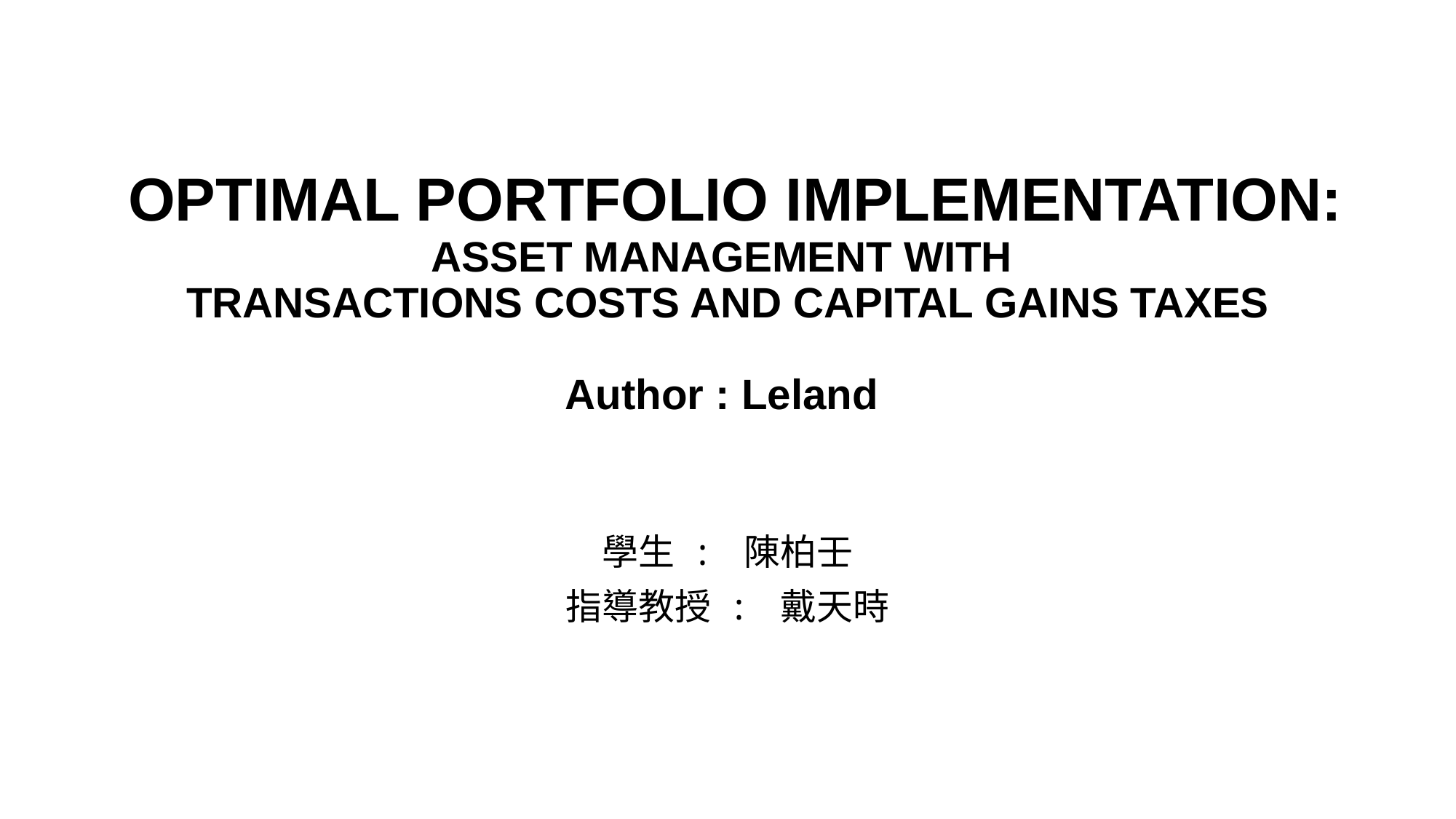

# OPTIMAL PORTFOLIO IMPLEMENTATION: ASSET MANAGEMENT WITH TRANSACTIONS COSTS AND CAPITAL GAINS TAXES Author : Leland
學生 : 陳柏壬
指導教授 : 戴天時